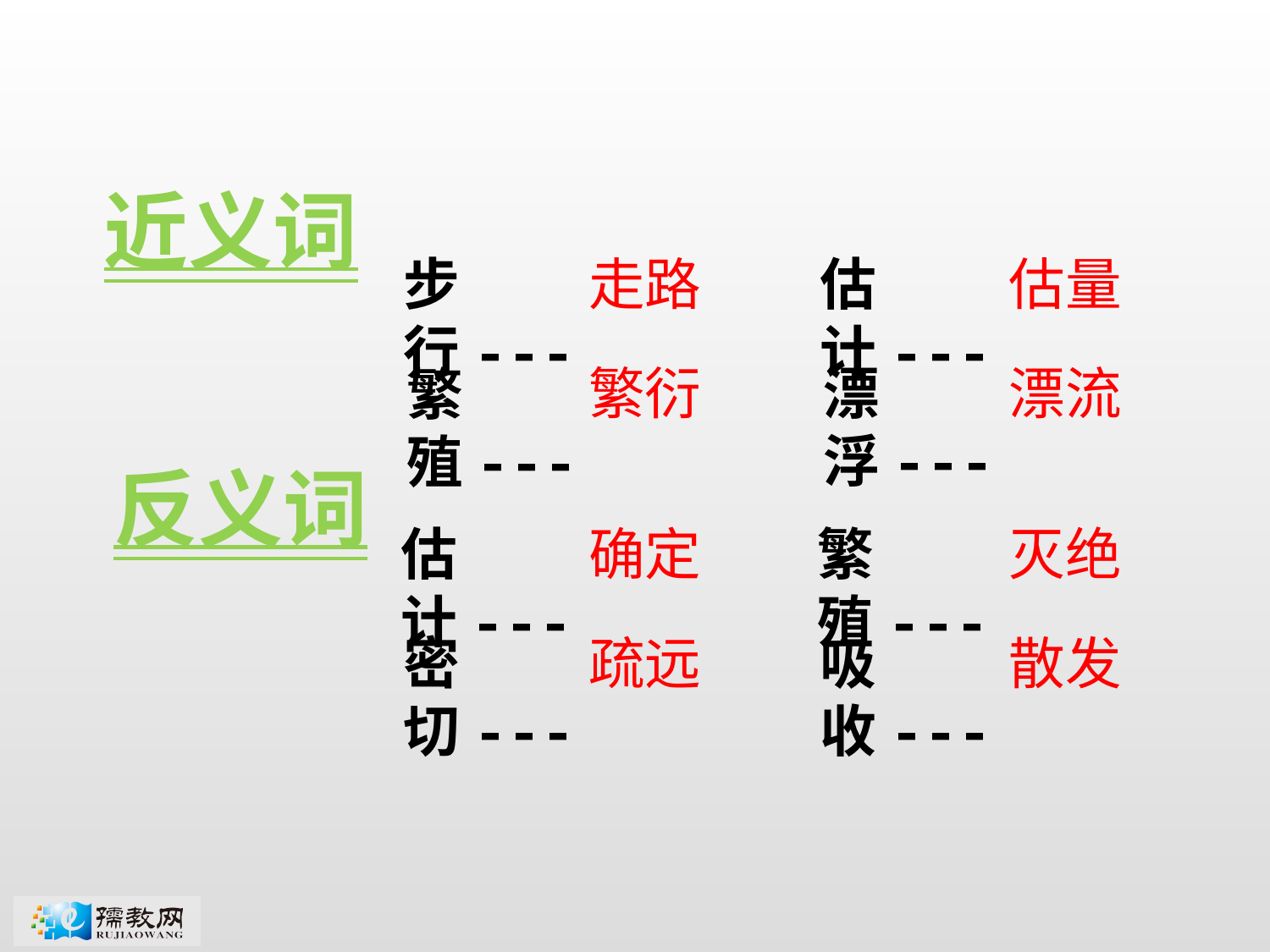

近义词
步行---
走路
估计---
估量
繁衍
漂浮---
漂流
繁殖---
反义词
估计---
确定
繁殖---
灭绝
密切---
疏远
吸收---
散发